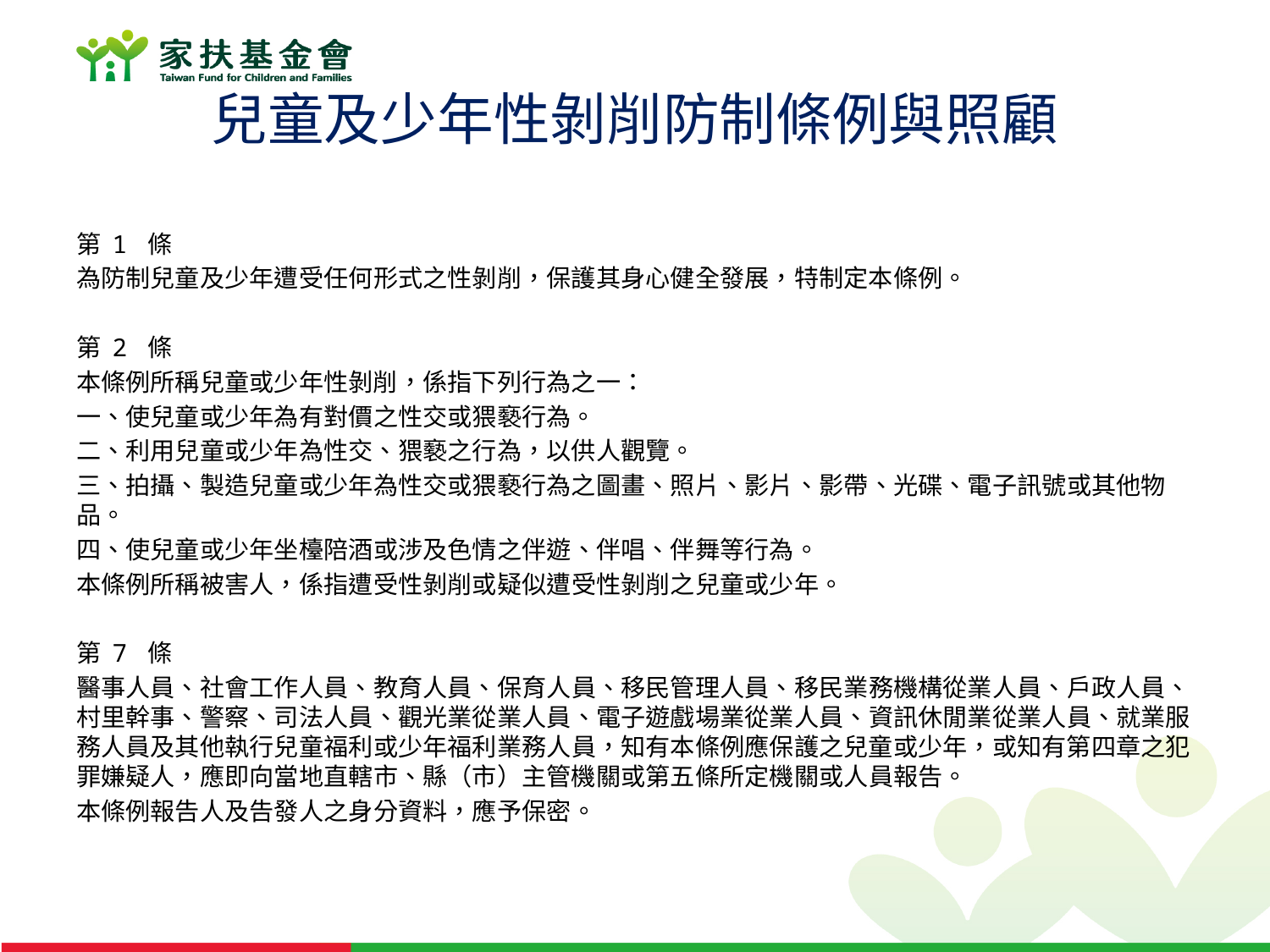

# 兒童及少年性剝削防制條例與照顧
第 1 條
為防制兒童及少年遭受任何形式之性剝削，保護其身心健全發展，特制定本條例。

第 2 條
本條例所稱兒童或少年性剝削，係指下列行為之一：
一、使兒童或少年為有對價之性交或猥褻行為。
二、利用兒童或少年為性交、猥褻之行為，以供人觀覽。
三、拍攝、製造兒童或少年為性交或猥褻行為之圖畫、照片、影片、影帶、光碟、電子訊號或其他物品。
四、使兒童或少年坐檯陪酒或涉及色情之伴遊、伴唱、伴舞等行為。
本條例所稱被害人，係指遭受性剝削或疑似遭受性剝削之兒童或少年。

第 7 條
醫事人員、社會工作人員、教育人員、保育人員、移民管理人員、移民業務機構從業人員、戶政人員、村里幹事、警察、司法人員、觀光業從業人員、電子遊戲場業從業人員、資訊休閒業從業人員、就業服務人員及其他執行兒童福利或少年福利業務人員，知有本條例應保護之兒童或少年，或知有第四章之犯罪嫌疑人，應即向當地直轄市、縣（市）主管機關或第五條所定機關或人員報告。
本條例報告人及告發人之身分資料，應予保密。